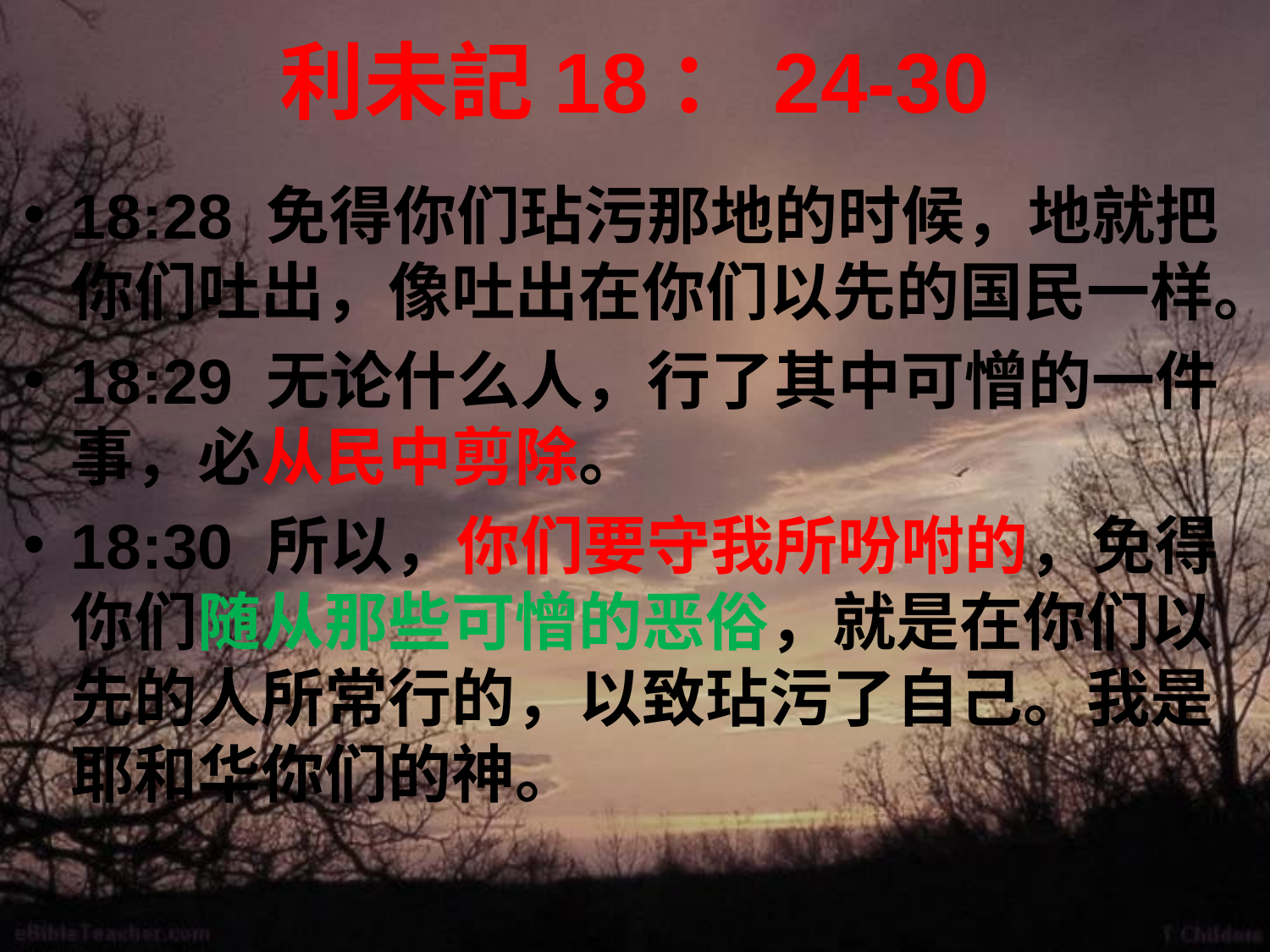

# 利未記18：24-30
18:28 免得你们玷污那地的时候，地就把你们吐出，像吐出在你们以先的国民一样。
18:29 无论什么人，行了其中可憎的一件事，必从民中剪除。
18:30 所以，你们要守我所吩咐的，免得你们随从那些可憎的恶俗，就是在你们以先的人所常行的，以致玷污了自己。我是耶和华你们的神。